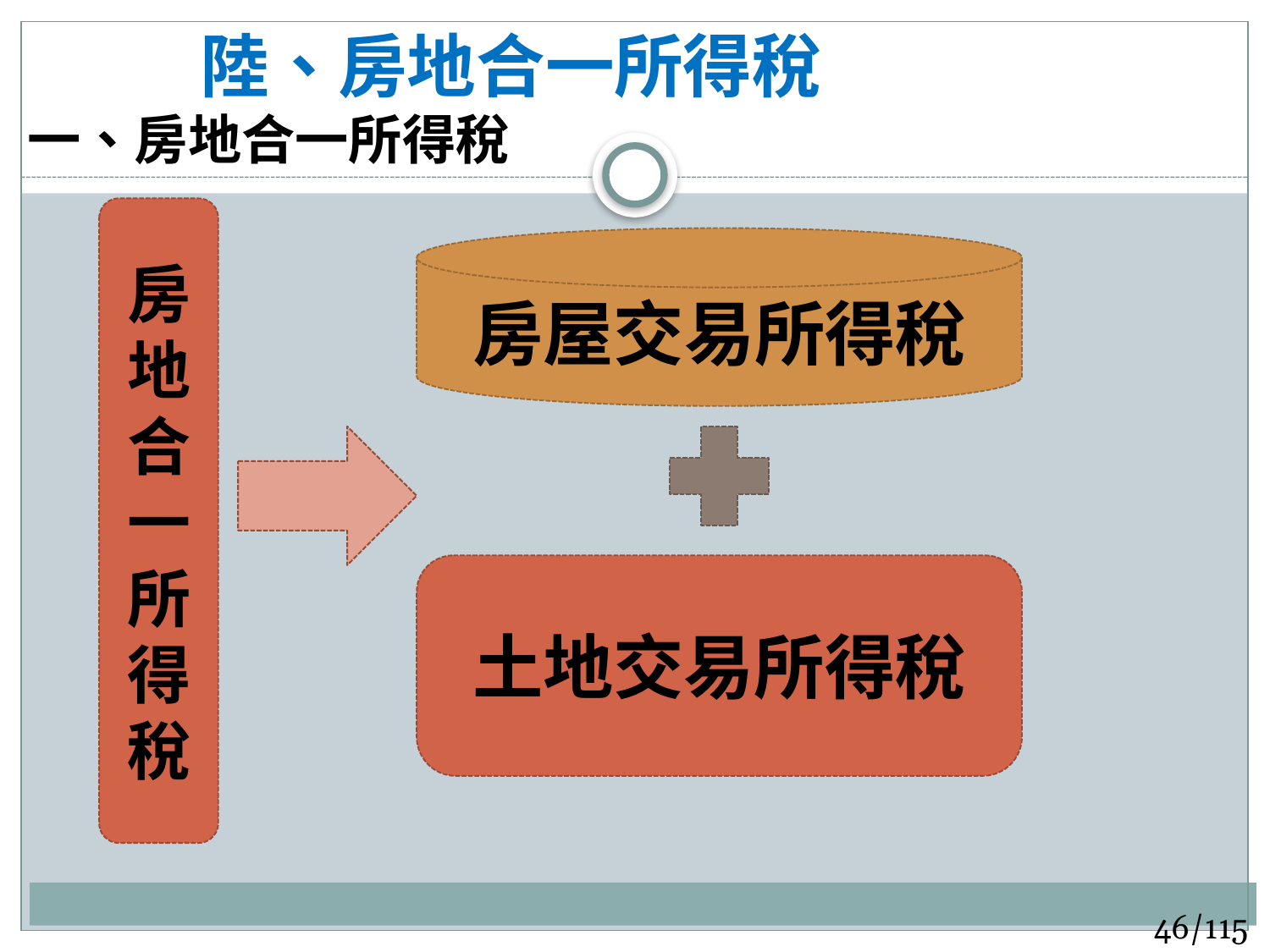

# 陸、房地合一所得稅 一、房地合一所得稅
房
地
合
一
所
得
稅
房屋交易所得稅

土地交易所得稅